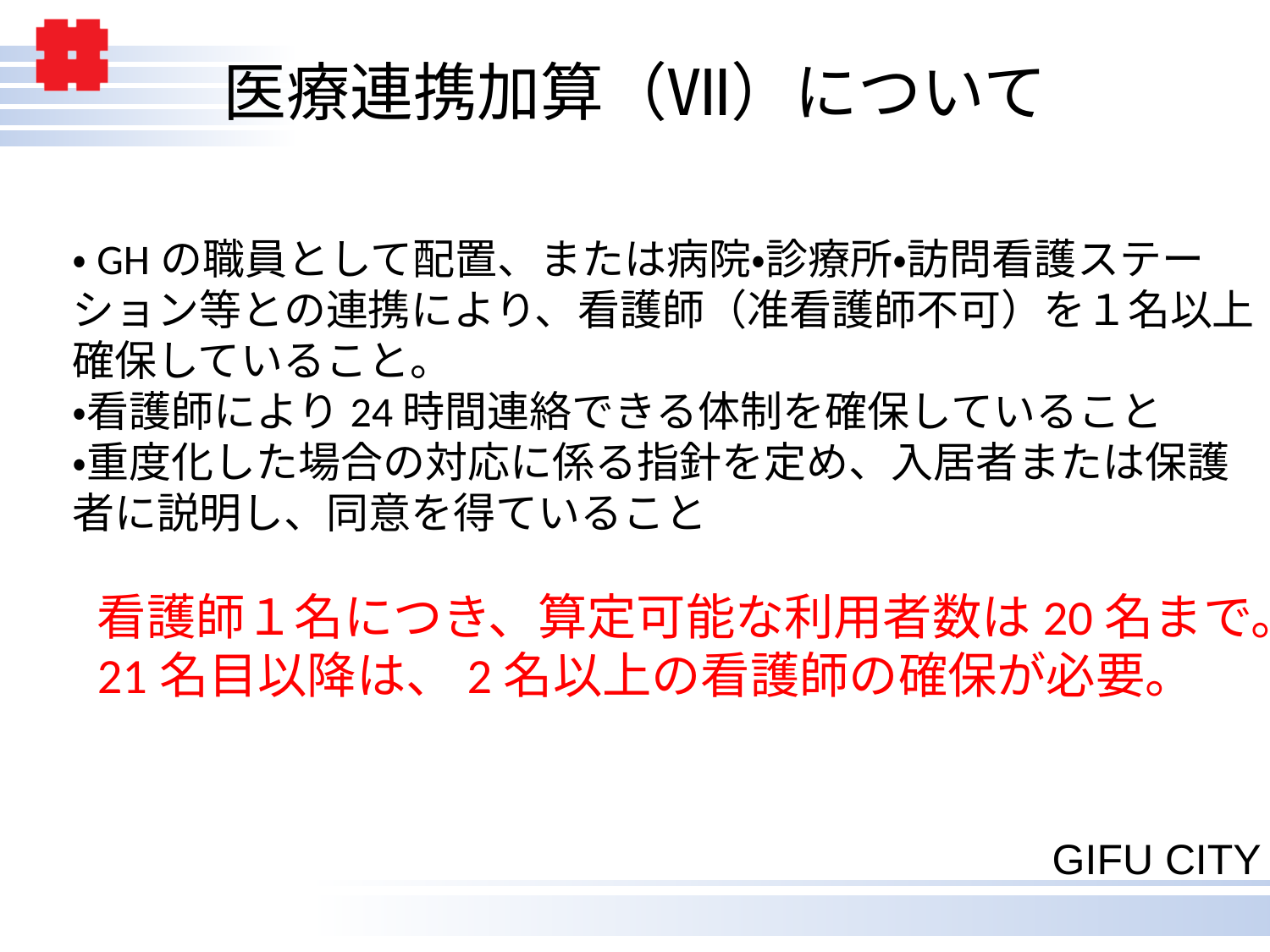

# 医療連携加算（Ⅶ）について
・GHの職員として配置、または病院・診療所・訪問看護ステーション等との連携により、看護師（准看護師不可）を１名以上確保していること。
・看護師により24時間連絡できる体制を確保していること
・重度化した場合の対応に係る指針を定め、入居者または保護者に説明し、同意を得ていること

看護師１名につき、算定可能な利用者数は20名まで。
21名目以降は、2名以上の看護師の確保が必要。